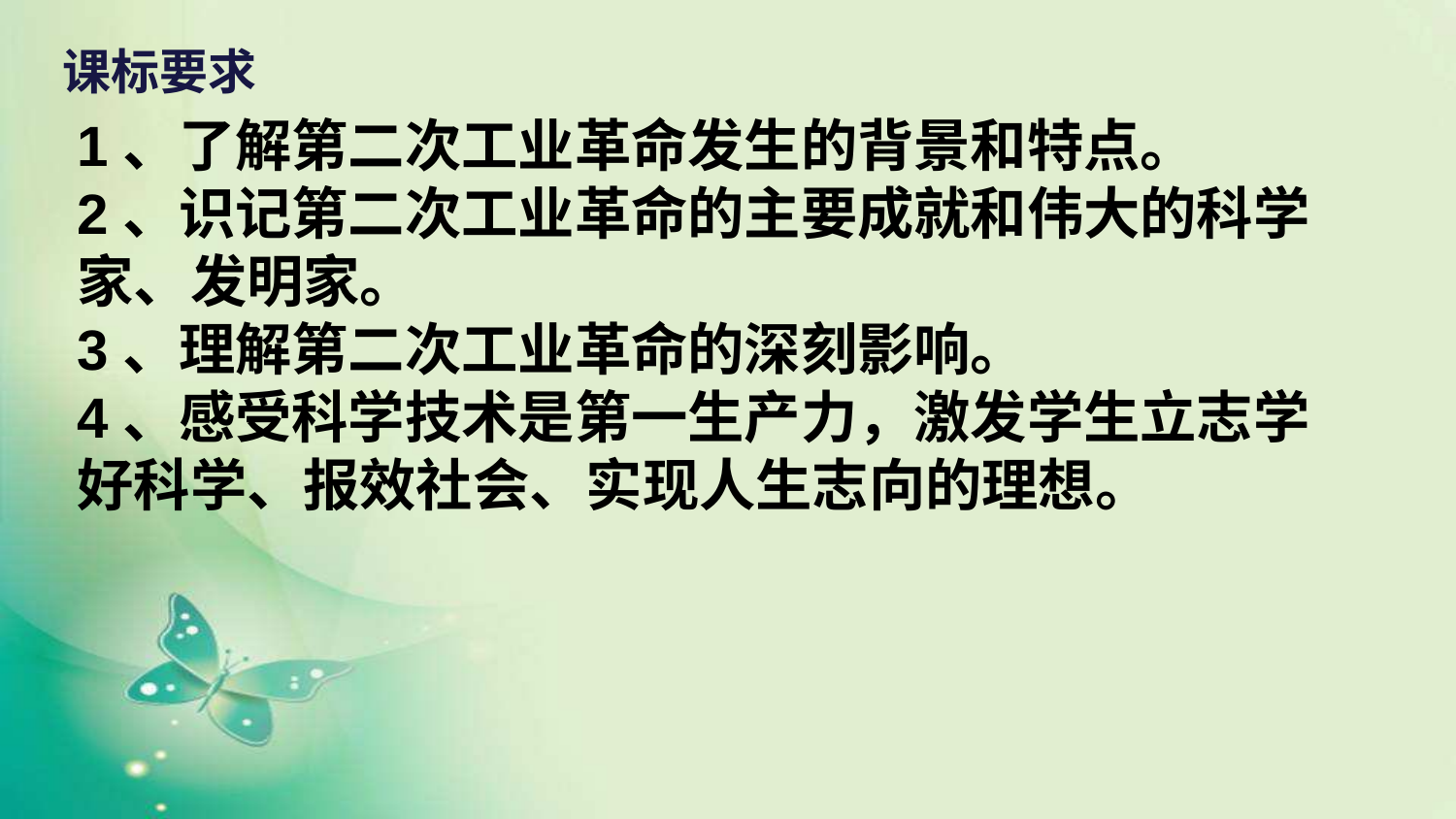

课标要求
1、了解第二次工业革命发生的背景和特点。
2、识记第二次工业革命的主要成就和伟大的科学家、发明家。
3、理解第二次工业革命的深刻影响。
4、感受科学技术是第一生产力，激发学生立志学好科学、报效社会、实现人生志向的理想。